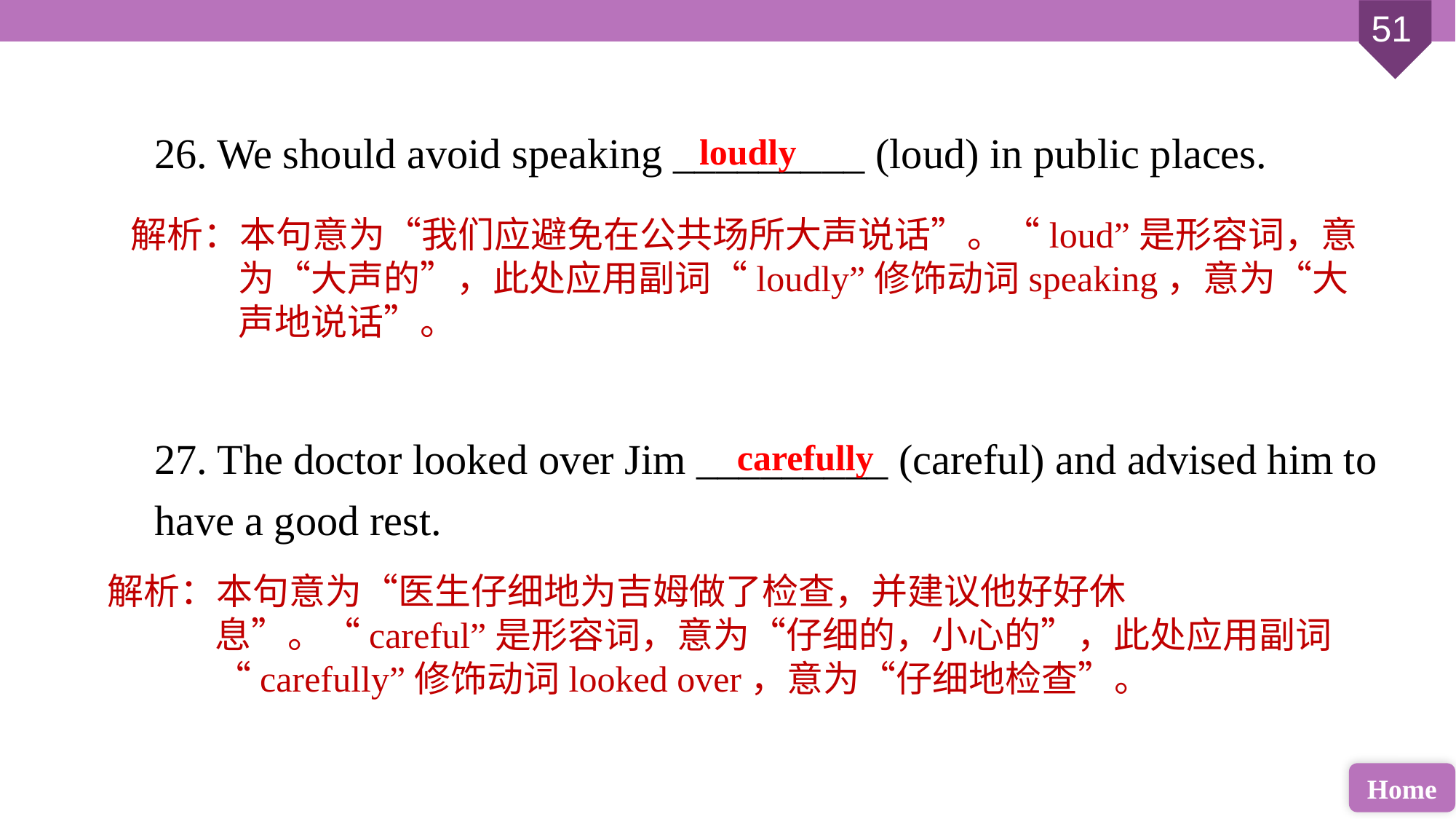

26. We should avoid speaking _________ (loud) in public places.

27. The doctor looked over Jim _________ (careful) and advised him to have a good rest.
loudly
解析：本句意为“我们应避免在公共场所大声说话”。“loud”是形容词，意为“大声的”，此处应用副词“loudly”修饰动词speaking，意为“大声地说话”。
carefully
解析：本句意为“医生仔细地为吉姆做了检查，并建议他好好休息”。“careful”是形容词，意为“仔细的，小心的”，此处应用副词“carefully”修饰动词looked over，意为“仔细地检查”。